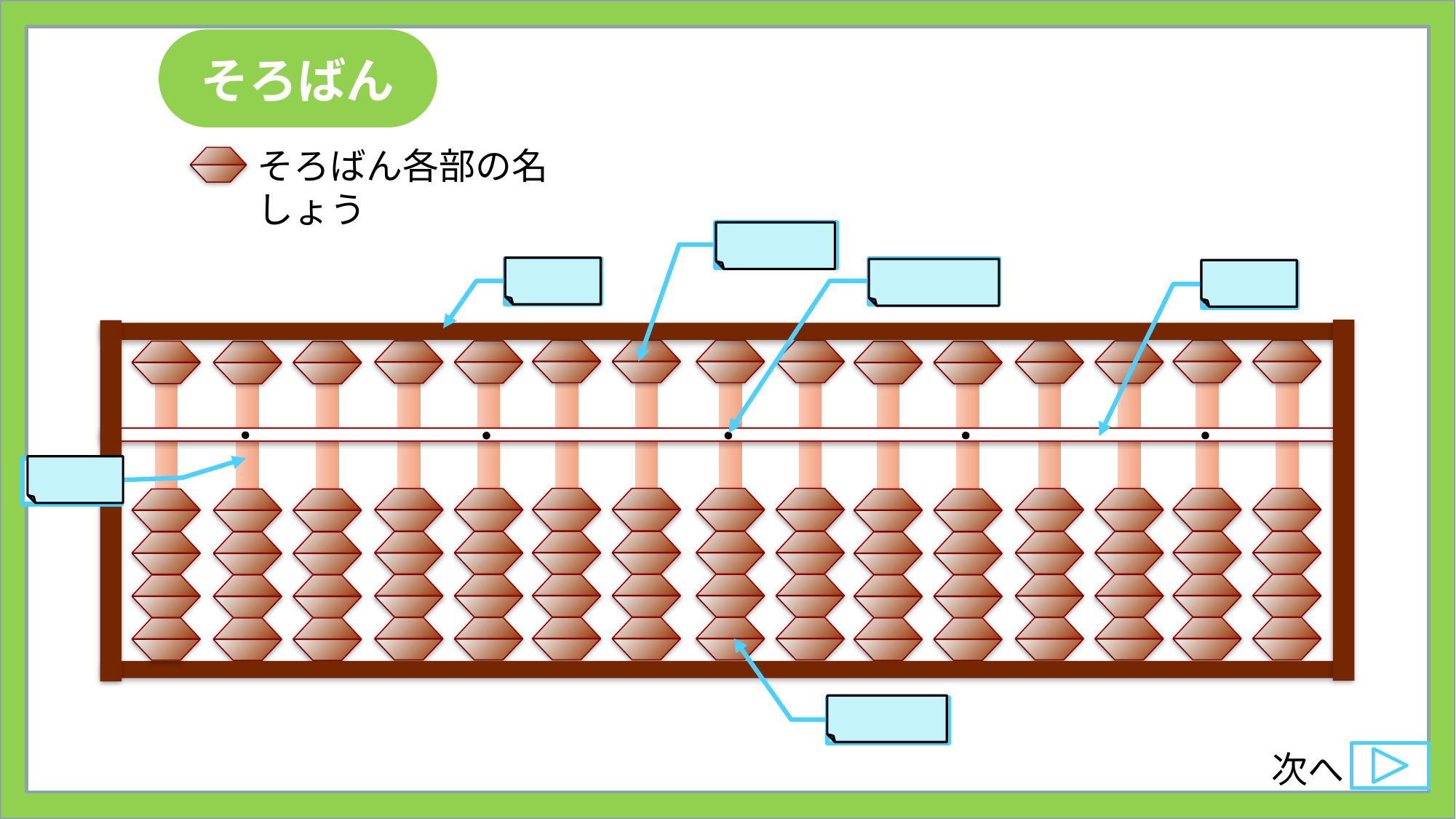

そろばん
そろばん各部の名しょう

五だま

わく
定位点

はり

けた

一だま
次へ